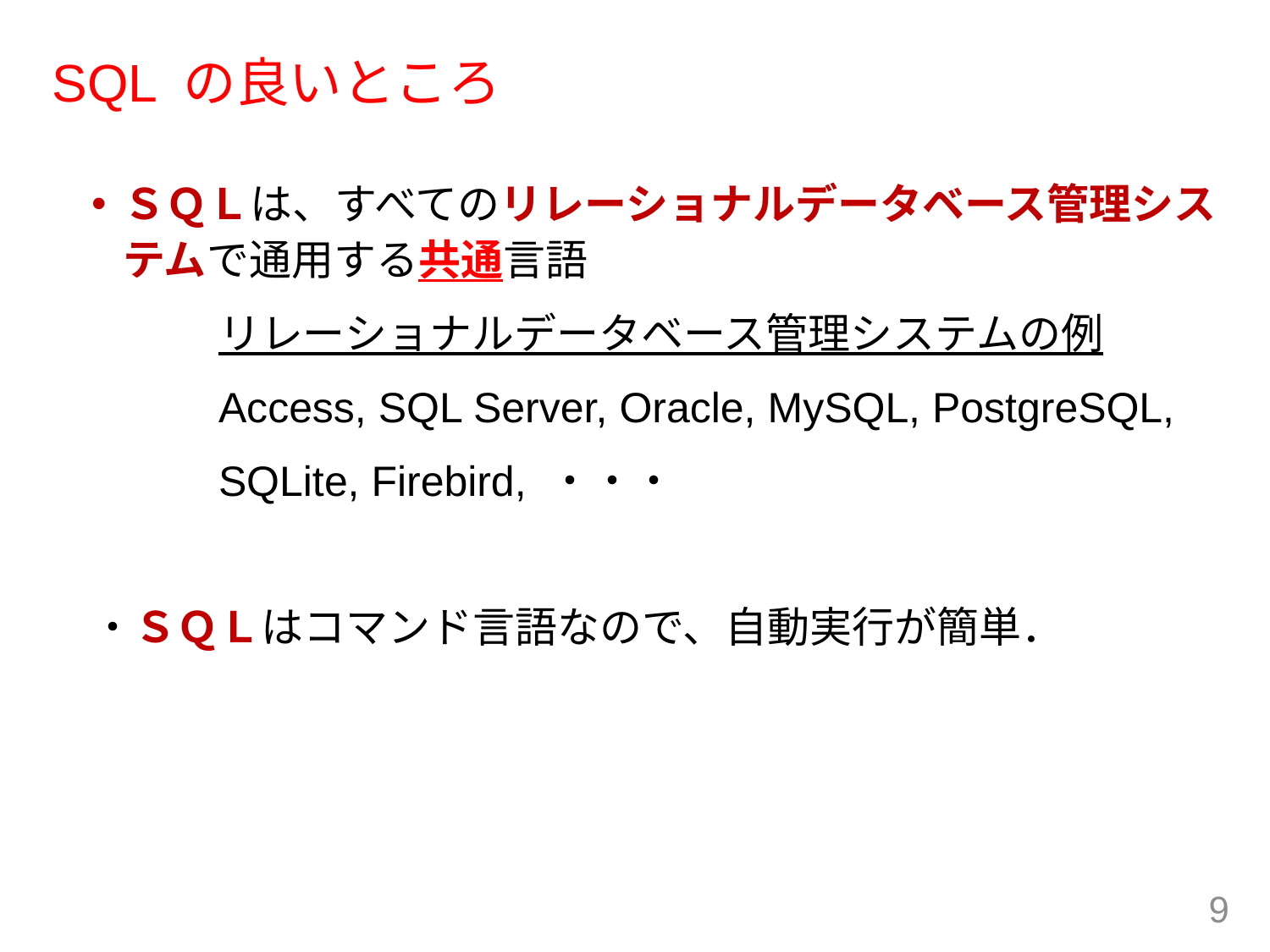

SQL の良いところ
ＳＱＬは、すべてのリレーショナルデータベース管理システムで通用する共通言語
	リレーショナルデータベース管理システムの例
	Access, SQL Server, Oracle, MySQL, PostgreSQL,
	SQLite, Firebird, ・・・

・ＳＱＬはコマンド言語なので、自動実行が簡単．

9